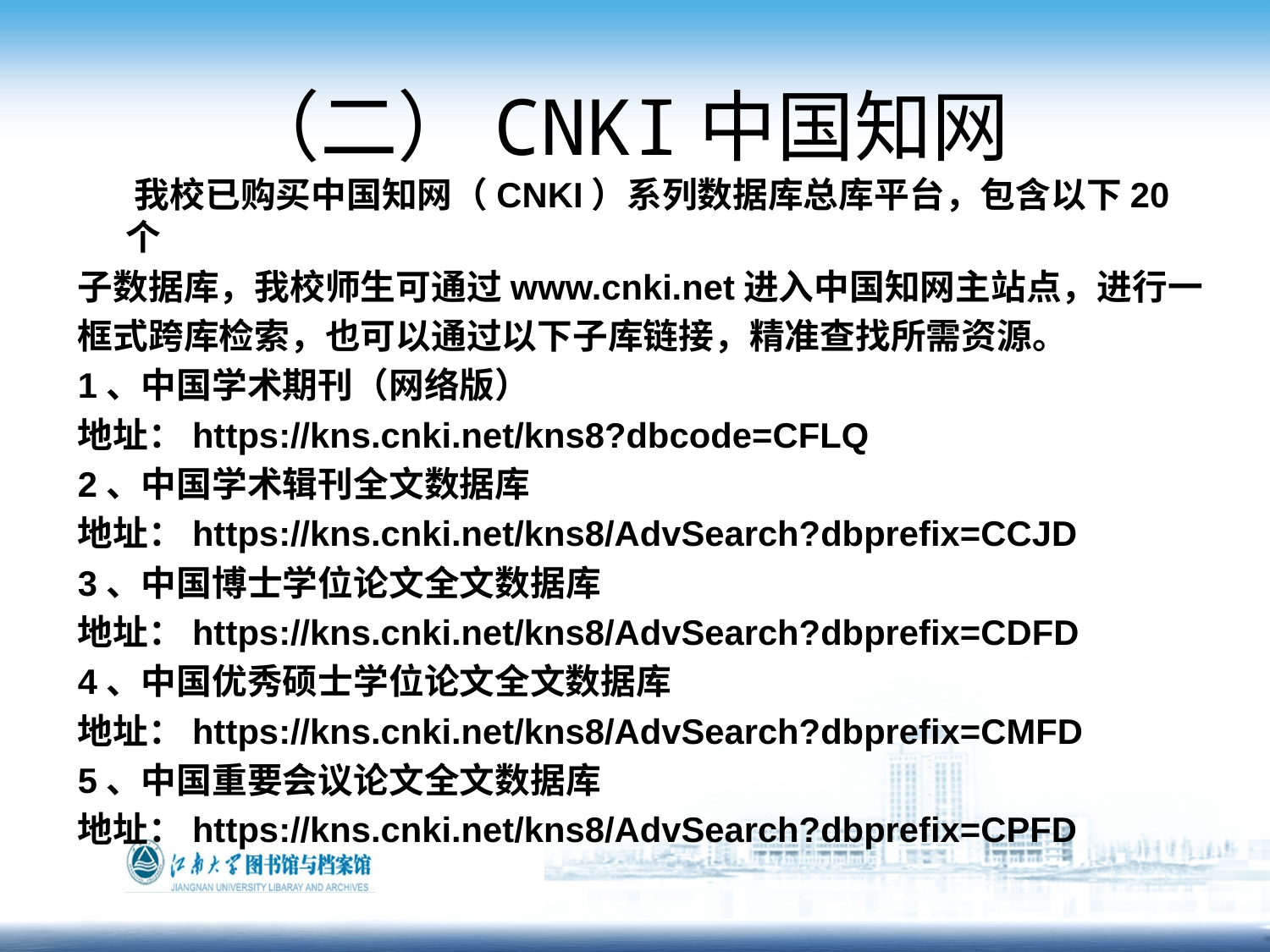

# （二）CNKI中国知网
      我校已购买中国知网（CNKI）系列数据库总库平台，包含以下20个
子数据库，我校师生可通过www.cnki.net进入中国知网主站点，进行一
框式跨库检索，也可以通过以下子库链接，精准查找所需资源。
1、中国学术期刊（网络版）
地址：https://kns.cnki.net/kns8?dbcode=CFLQ
2、中国学术辑刊全文数据库
地址：https://kns.cnki.net/kns8/AdvSearch?dbprefix=CCJD
3、中国博士学位论文全文数据库
地址：https://kns.cnki.net/kns8/AdvSearch?dbprefix=CDFD
4、中国优秀硕士学位论文全文数据库
地址：https://kns.cnki.net/kns8/AdvSearch?dbprefix=CMFD
5、中国重要会议论文全文数据库
地址：https://kns.cnki.net/kns8/AdvSearch?dbprefix=CPFD